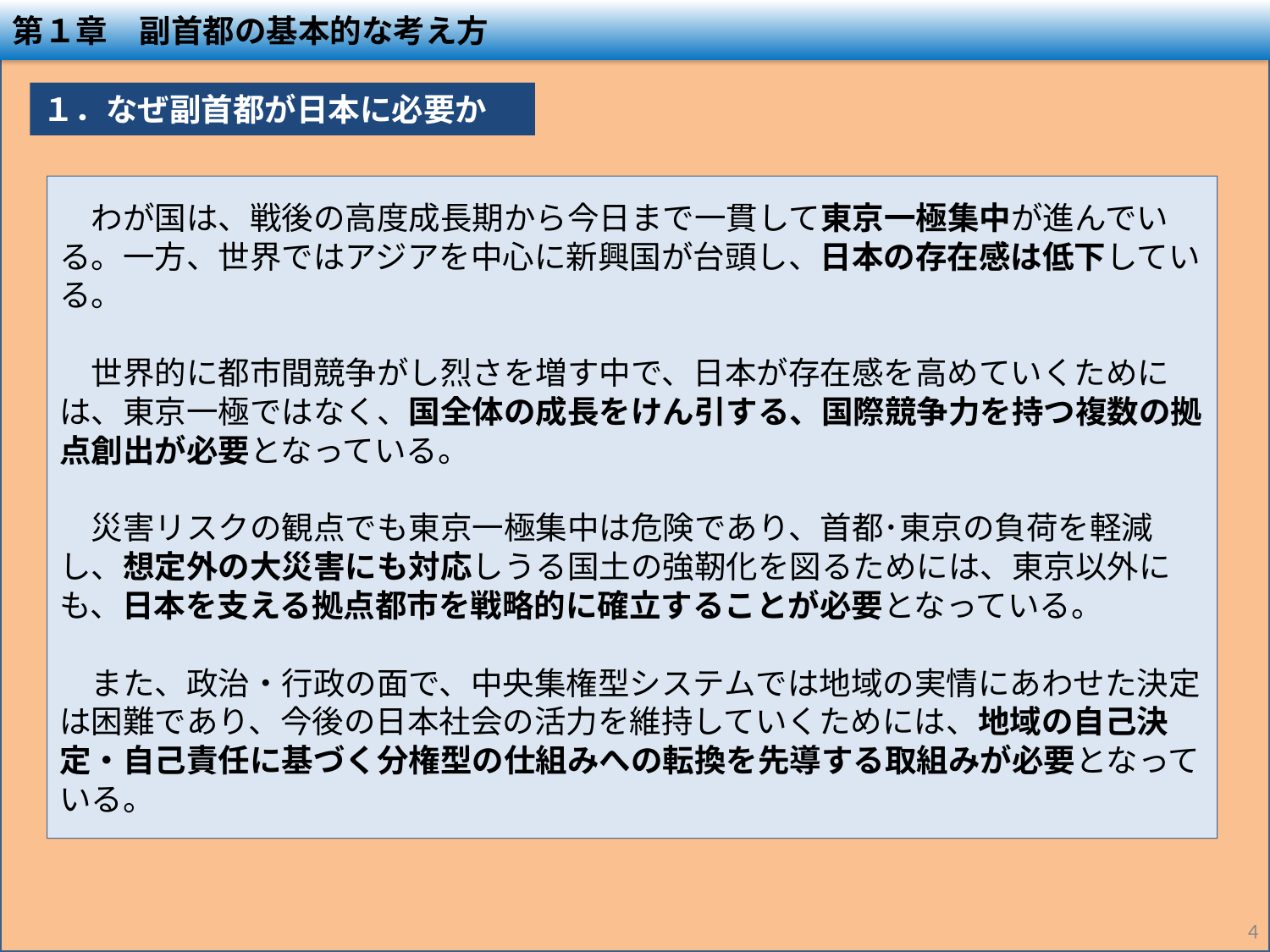

第１章　副首都の基本的な考え方
１．なぜ副首都が日本に必要か

　わが国は、戦後の高度成長期から今日まで一貫して東京一極集中が進んでいる。一方、世界ではアジアを中心に新興国が台頭し、日本の存在感は低下している。

　世界的に都市間競争がし烈さを増す中で、日本が存在感を高めていくためには、東京一極ではなく、国全体の成長をけん引する、国際競争力を持つ複数の拠点創出が必要となっている。

　災害リスクの観点でも東京一極集中は危険であり、首都･東京の負荷を軽減し、想定外の大災害にも対応しうる国土の強靭化を図るためには、東京以外にも、日本を支える拠点都市を戦略的に確立することが必要となっている。

　また、政治・行政の面で、中央集権型システムでは地域の実情にあわせた決定は困難であり、今後の日本社会の活力を維持していくためには、地域の自己決定・自己責任に基づく分権型の仕組みへの転換を先導する取組みが必要となっている。

4